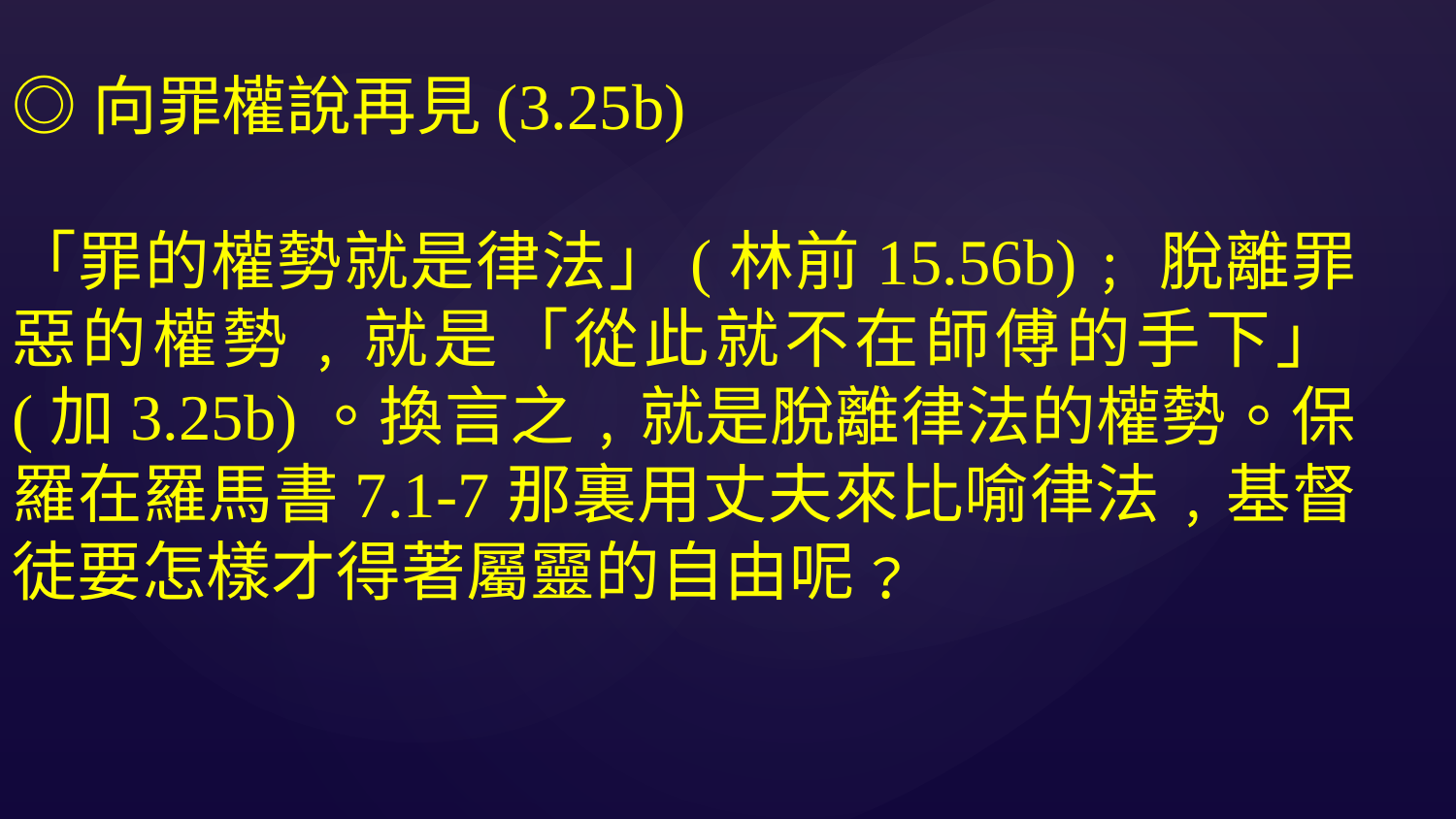

◎向罪權說再見(3.25b)

「罪的權勢就是律法」(林前15.56b)﹔脫離罪惡的權勢﹐就是「從此就不在師傅的手下」(加3.25b)。換言之﹐就是脫離律法的權勢。保羅在羅馬書7.1-7那裏用丈夫來比喻律法﹐基督徒要怎樣才得著屬靈的自由呢﹖